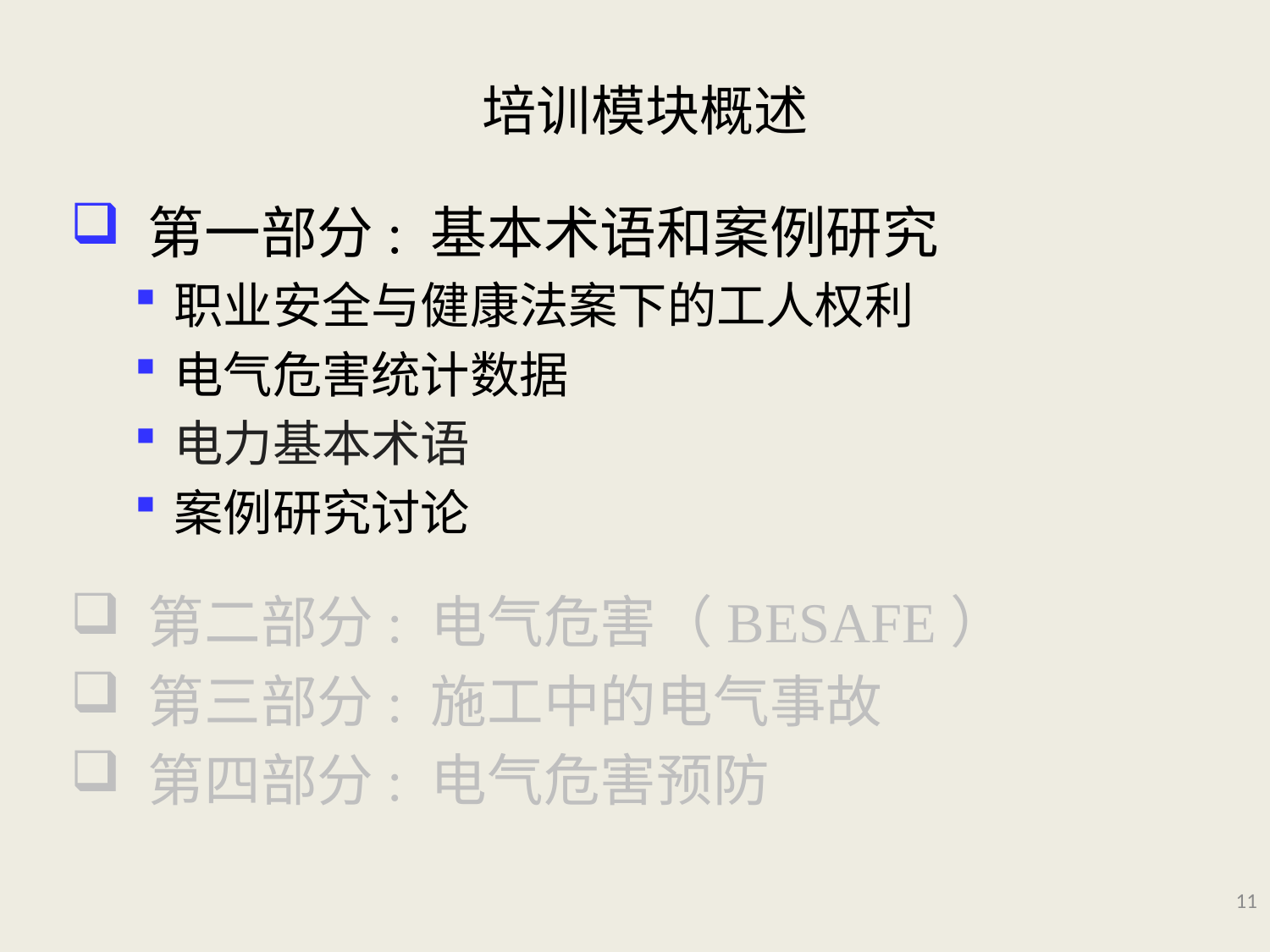

# 培训模块概述
 第一部分: 基本术语和案例研究
职业安全与健康法案下的工人权利
电气危害统计数据
电力基本术语
案例研究讨论

 第二部分: 电气危害（BESAFE）
 第三部分: 施工中的电气事故
 第四部分: 电气危害预防

11